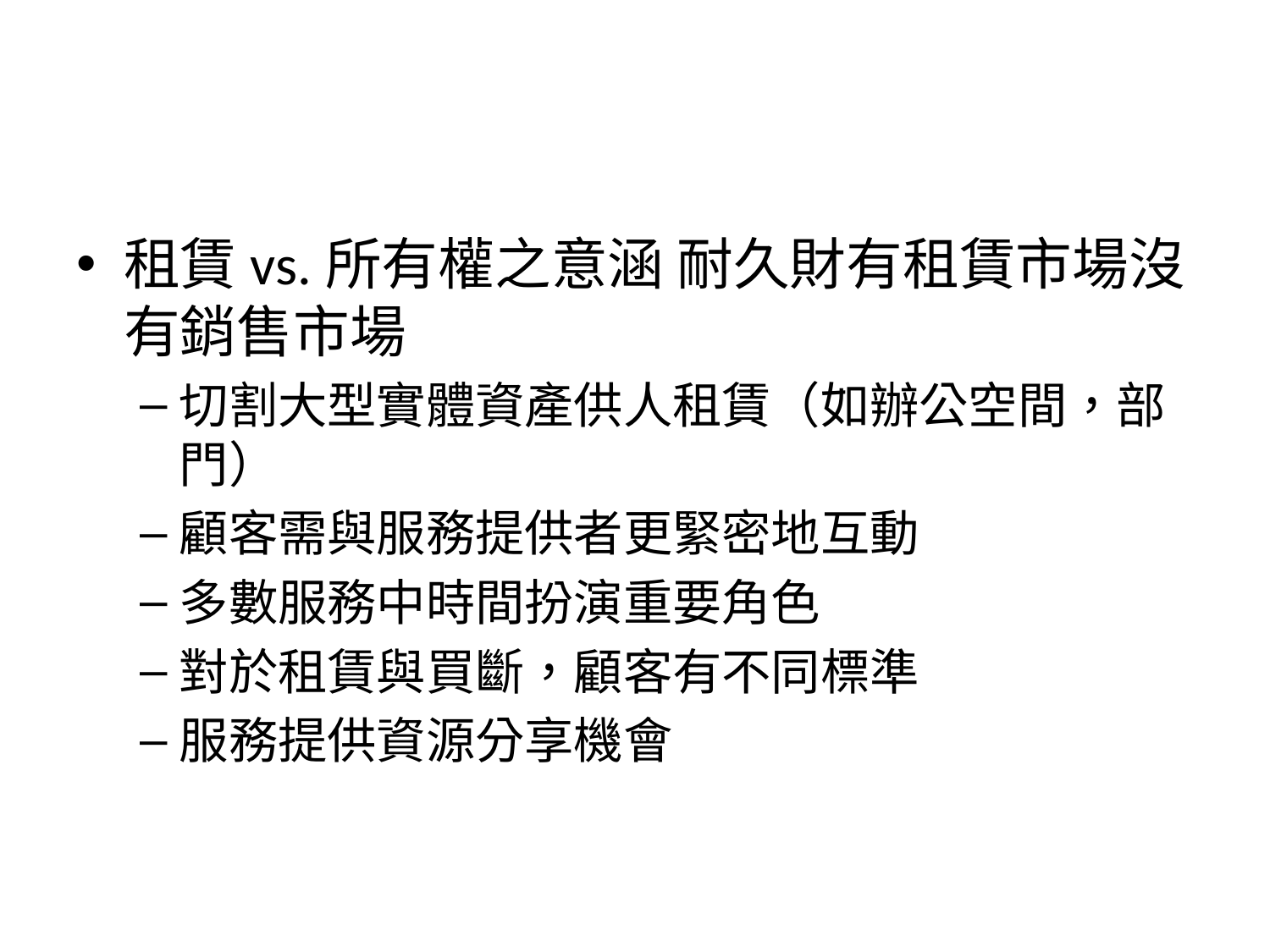

#
租賃vs.所有權之意涵 耐久財有租賃市場沒有銷售市場
切割大型實體資產供人租賃（如辦公空間，部門）
顧客需與服務提供者更緊密地互動
多數服務中時間扮演重要角色
對於租賃與買斷，顧客有不同標準
服務提供資源分享機會